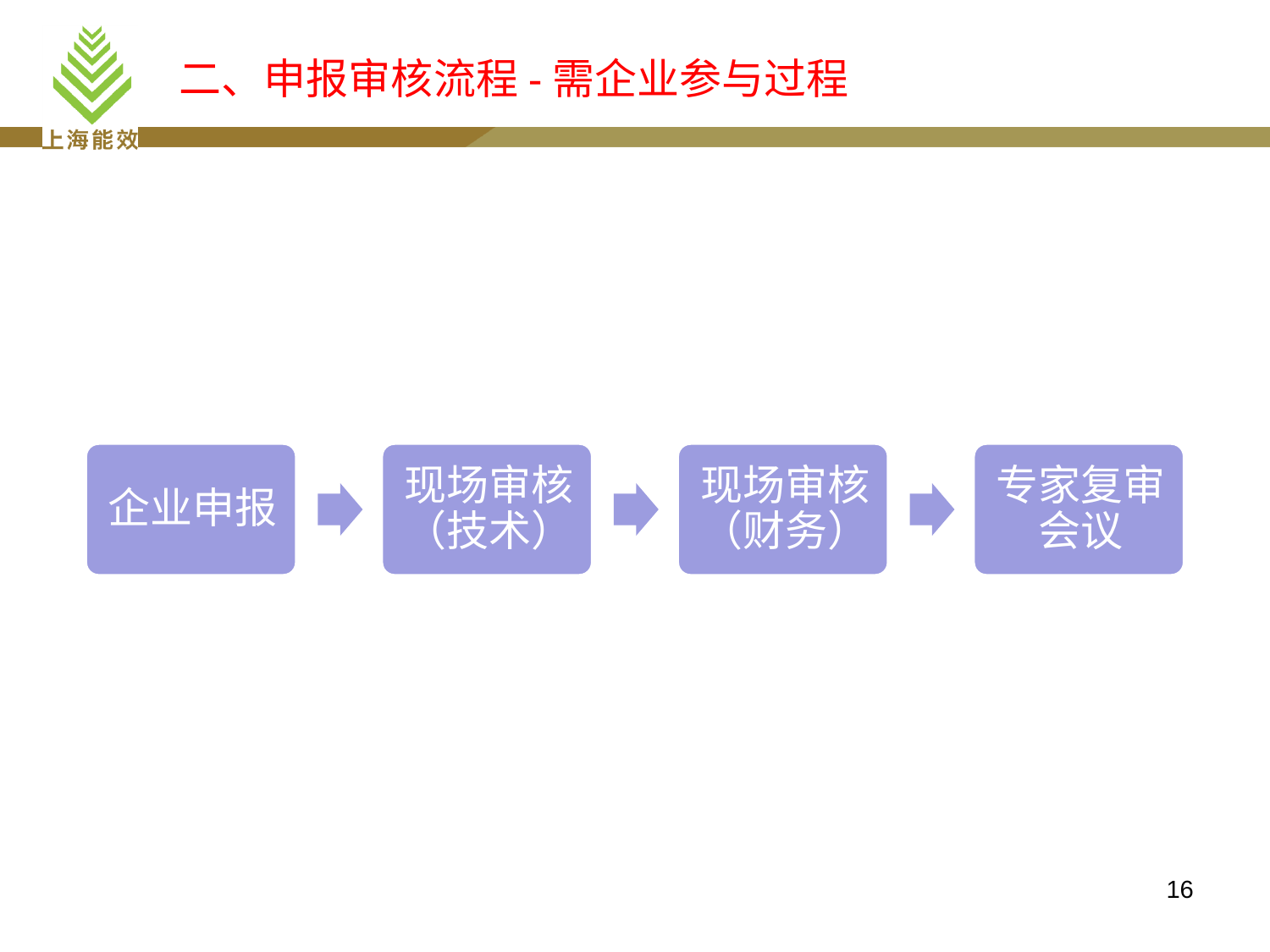

# 二、申报审核流程-需企业参与过程
企业申报

现场审核（技术）

现场审核（财务）

专家复审会议
16